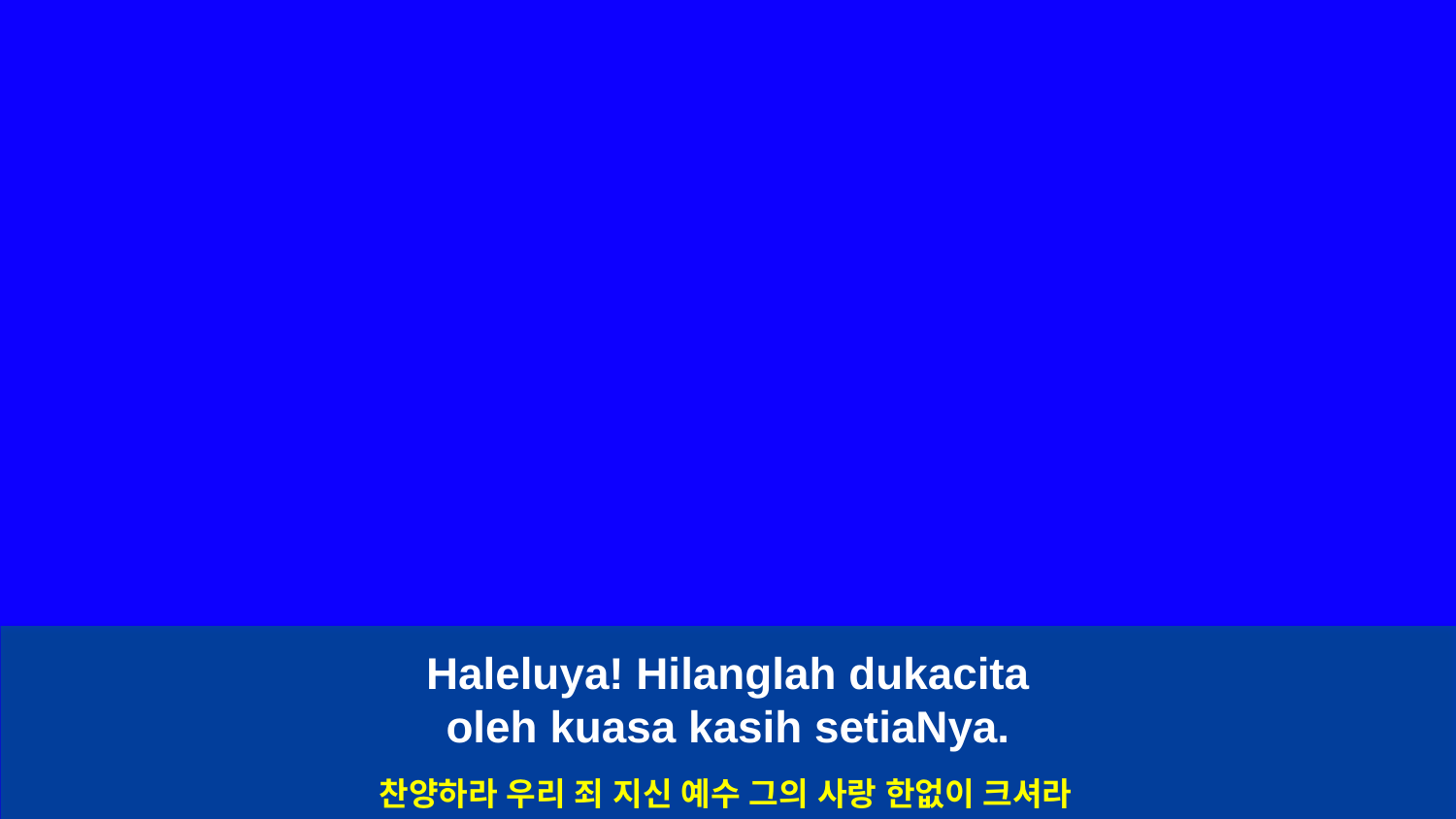

Haleluya! Hilanglah dukacita
oleh kuasa kasih setiaNya.
찬양하라 우리 죄 지신 예수 그의 사랑 한없이 크셔라